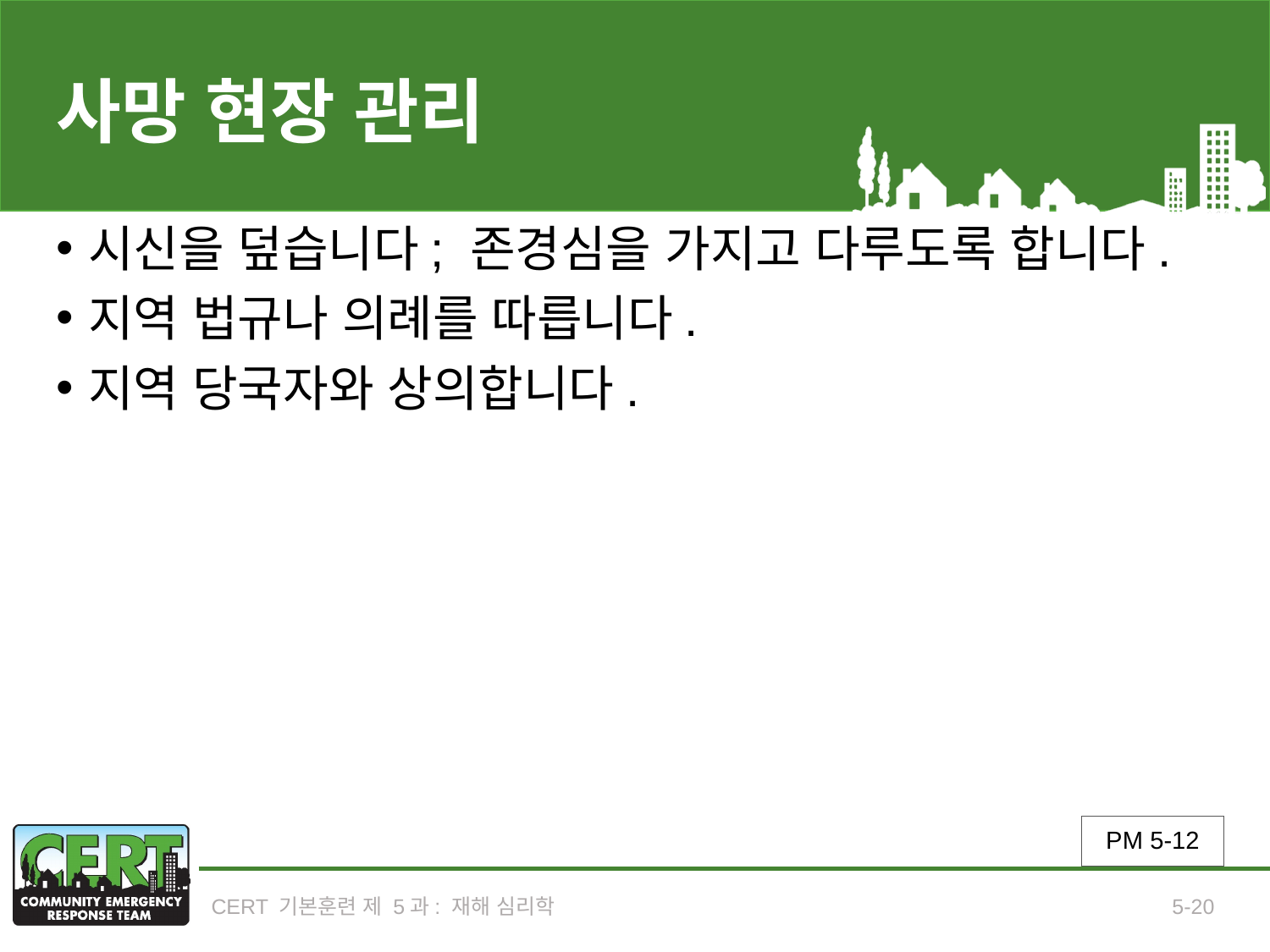

# 사망 현장 관리
시신을 덮습니다; 존경심을 가지고 다루도록 합니다.
지역 법규나 의례를 따릅니다.
지역 당국자와 상의합니다.
PM 5-12
CERT 기본훈련 제 5과: 재해 심리학
5-20